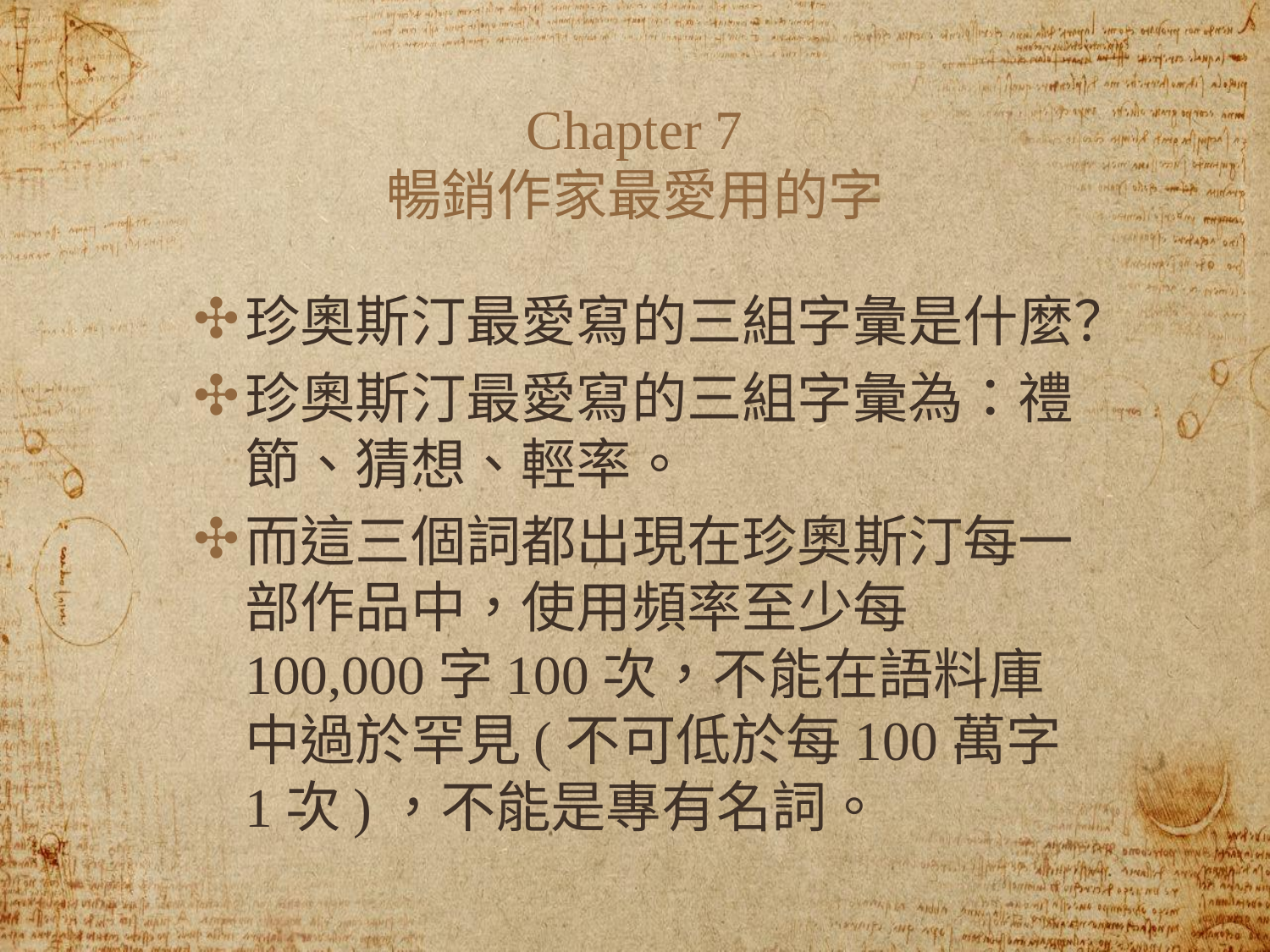

# Chapter 7
暢銷作家最愛用的字
珍奧斯汀最愛寫的三組字彙是什麼？
珍奧斯汀最愛寫的三組字彙為：禮節、猜想、輕率。
而這三個詞都出現在珍奧斯汀每一部作品中，使用頻率至少每100,000字100次，不能在語料庫中過於罕見(不可低於每100萬字1次)，不能是專有名詞。